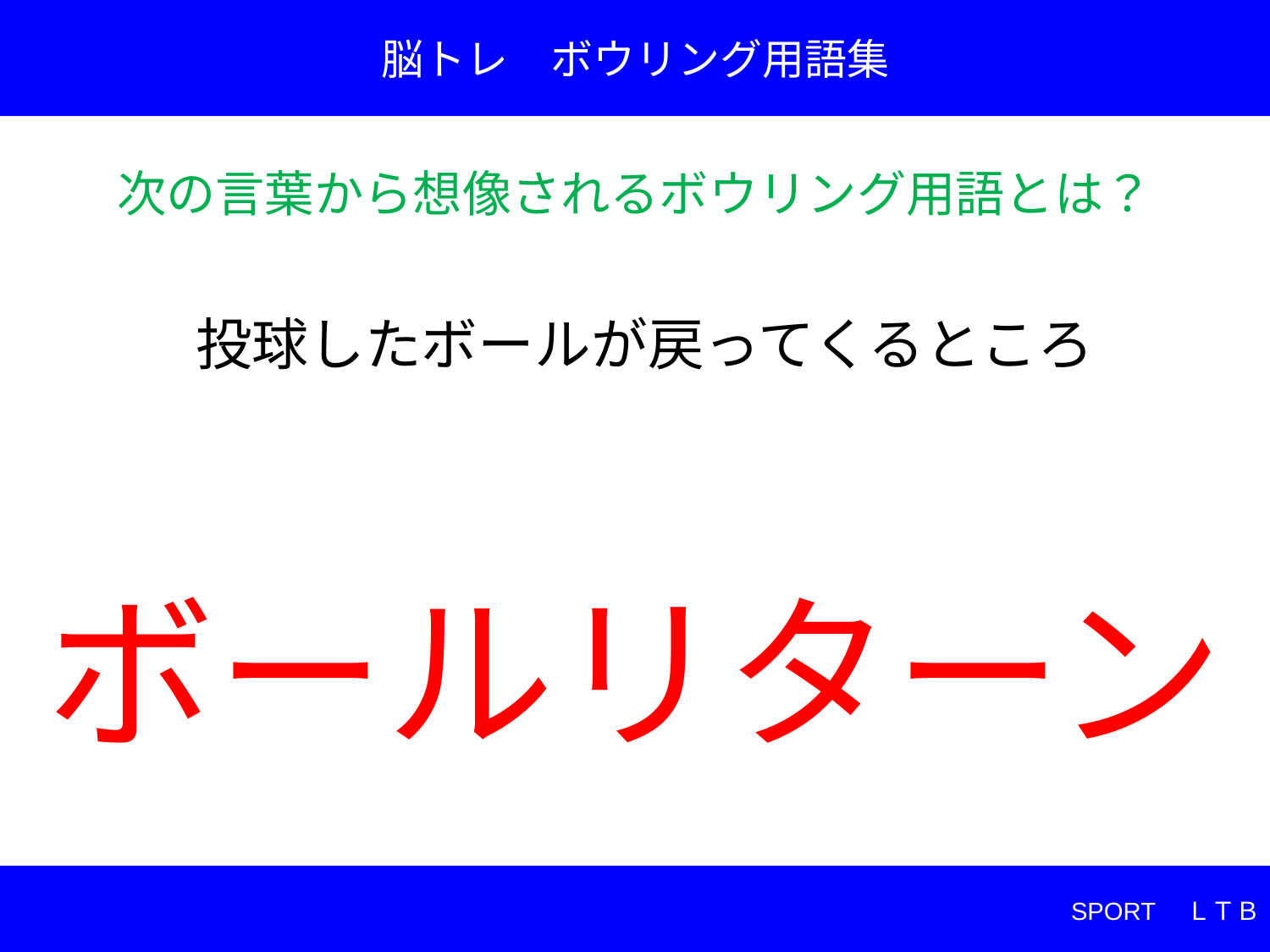

脳トレ　ボウリング用語集
次の言葉から想像されるボウリング用語とは？
投球したボールが戻ってくるところ
# ボールリターン
SPORT　ＬＴＢ